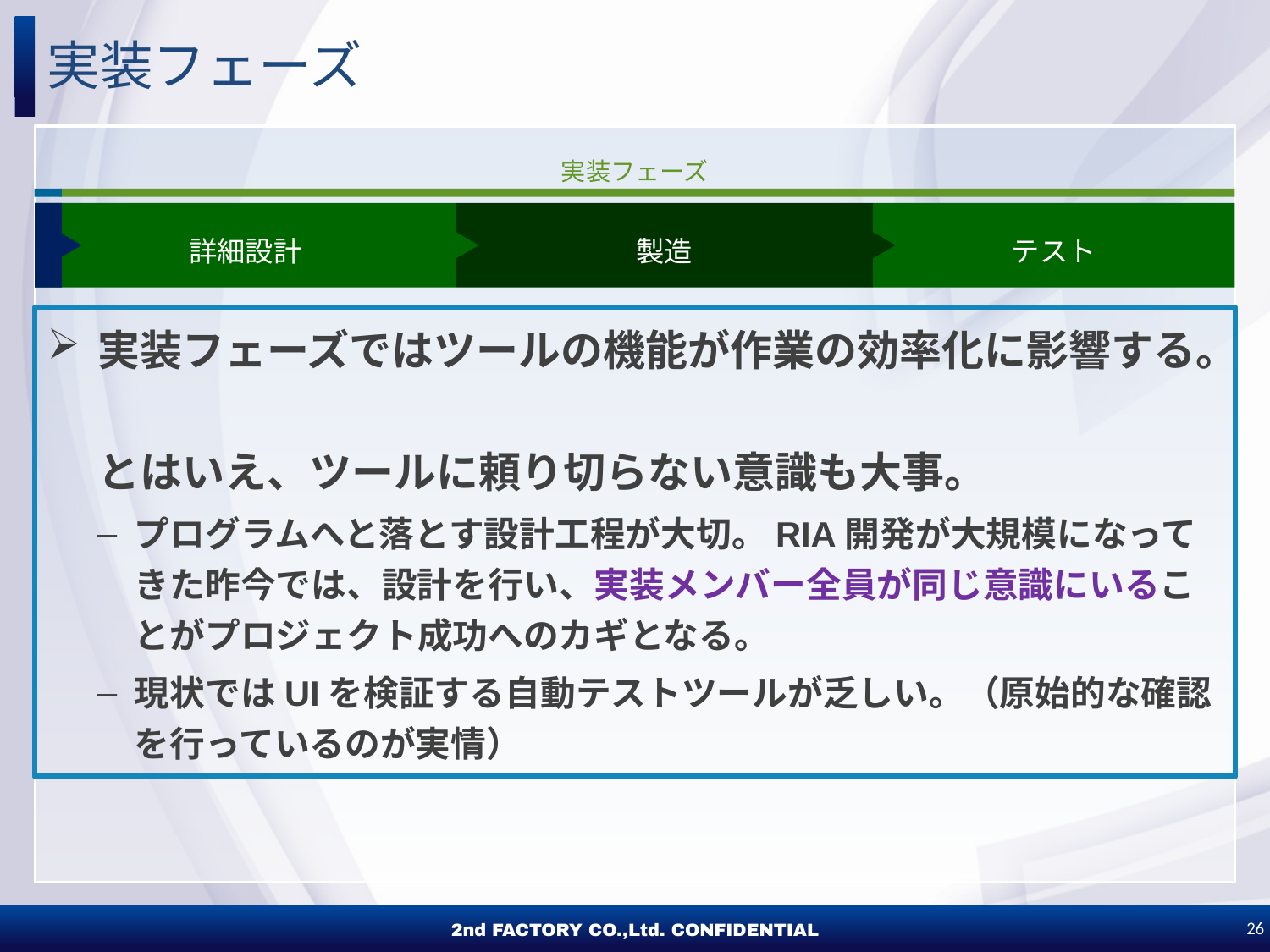

# 実装フェーズ
実装フェーズ

詳細設計

製造
テスト

実装フェーズではツールの機能が作業の効率化に影響する。
とはいえ、ツールに頼り切らない意識も大事。
プログラムへと落とす設計工程が大切。RIA開発が大規模になってきた昨今では、設計を行い、実装メンバー全員が同じ意識にいることがプロジェクト成功へのカギとなる。
現状ではUIを検証する自動テストツールが乏しい。（原始的な確認を行っているのが実情）